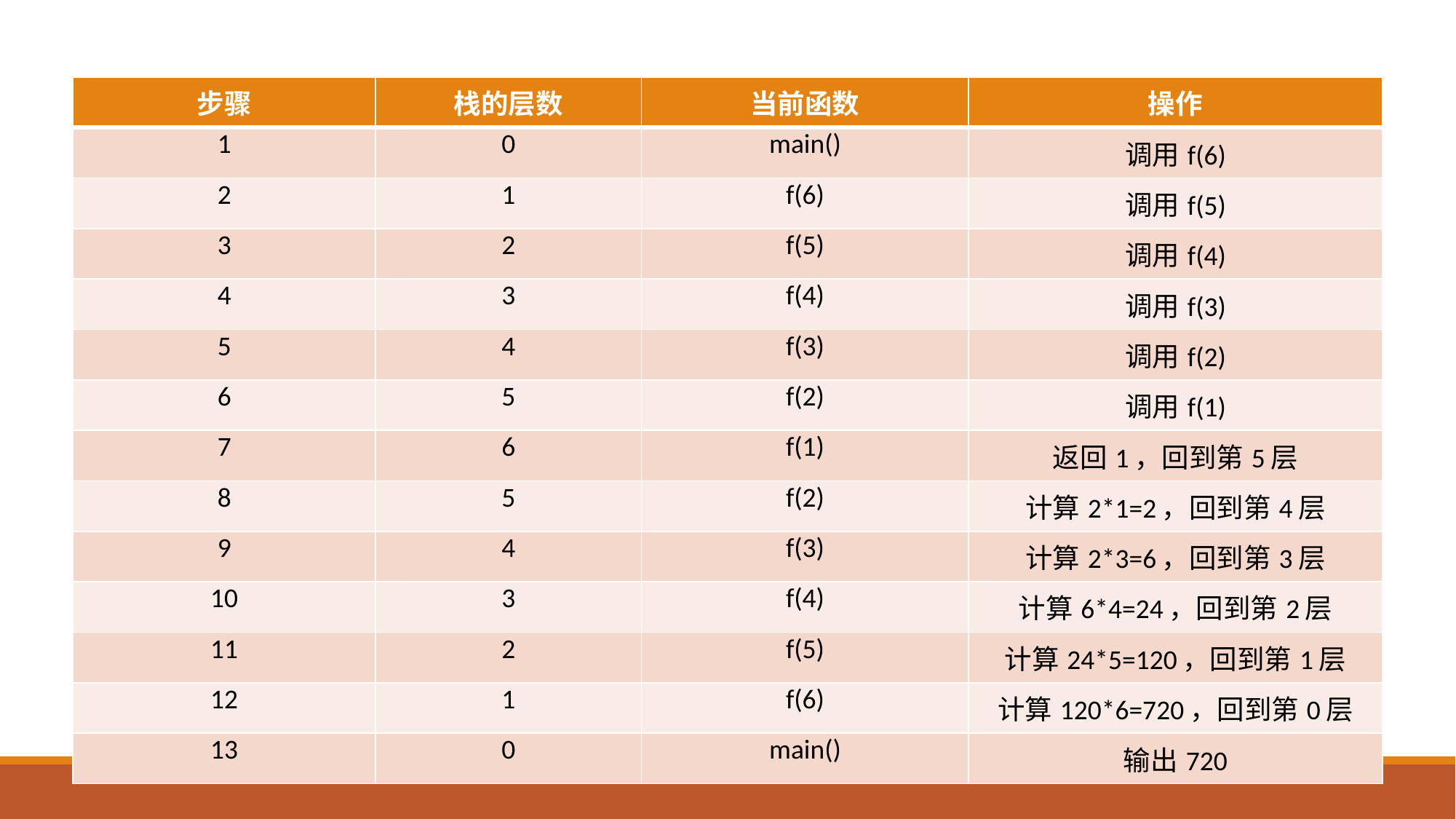

| 步骤 | 栈的层数 | 当前函数 | 操作 |
| --- | --- | --- | --- |
| 1 | 0 | main() | 调用f(6) |
| 2 | 1 | f(6) | 调用f(5) |
| 3 | 2 | f(5) | 调用f(4) |
| 4 | 3 | f(4) | 调用f(3) |
| 5 | 4 | f(3) | 调用f(2) |
| 6 | 5 | f(2) | 调用f(1) |
| 7 | 6 | f(1) | 返回1，回到第5层 |
| 8 | 5 | f(2) | 计算2\*1=2，回到第4层 |
| 9 | 4 | f(3) | 计算2\*3=6，回到第3层 |
| 10 | 3 | f(4) | 计算6\*4=24，回到第2层 |
| 11 | 2 | f(5) | 计算24\*5=120，回到第1层 |
| 12 | 1 | f(6) | 计算120\*6=720，回到第0层 |
| 13 | 0 | main() | 输出720 |